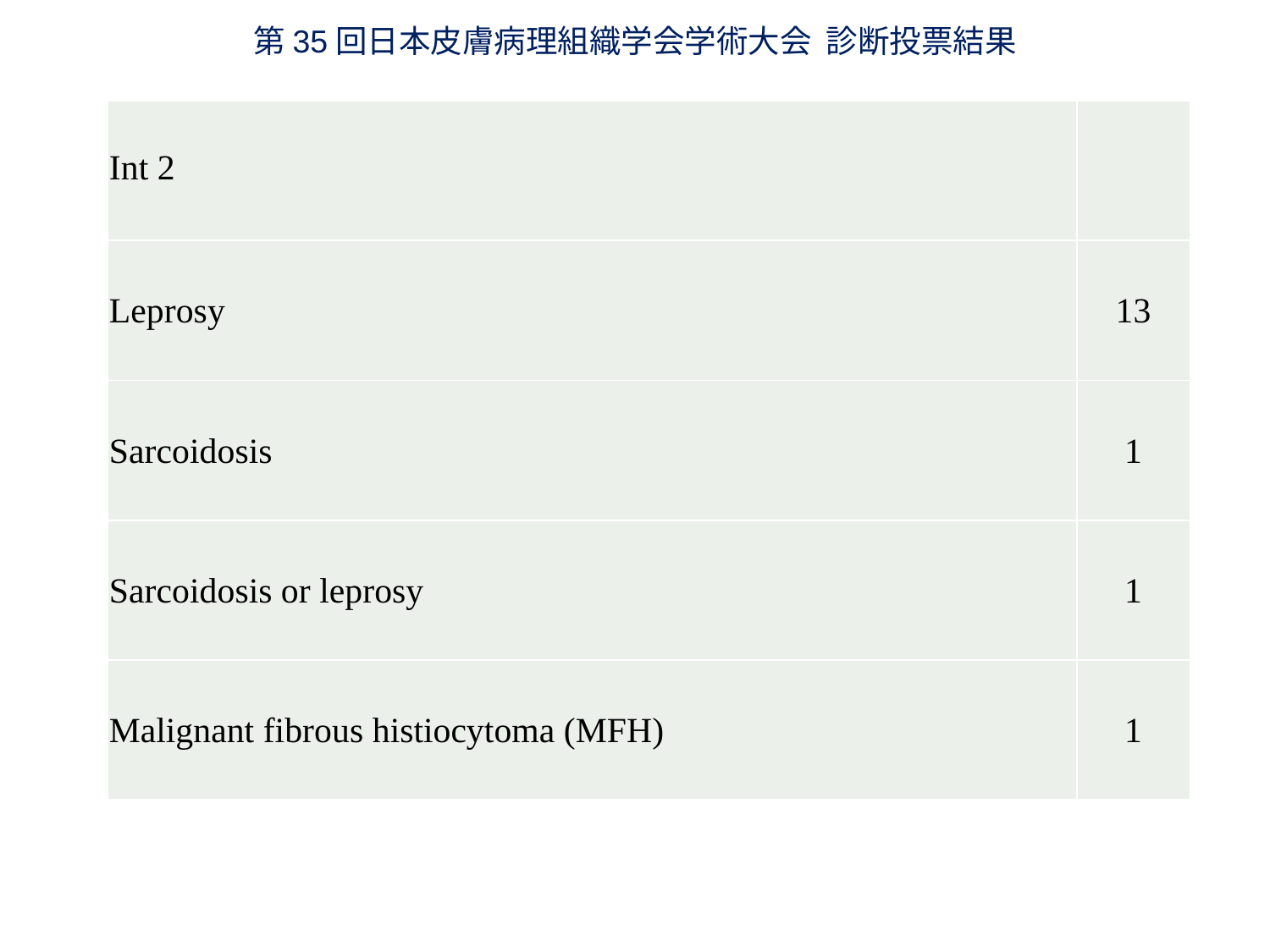

第35回日本皮膚病理組織学会学術大会  診断投票結果
| Int 2 |  |
| --- | --- |
| Leprosy | 13 |
| Sarcoidosis | 1 |
| Sarcoidosis or leprosy | 1 |
| Malignant fibrous histiocytoma (MFH) | 1 |